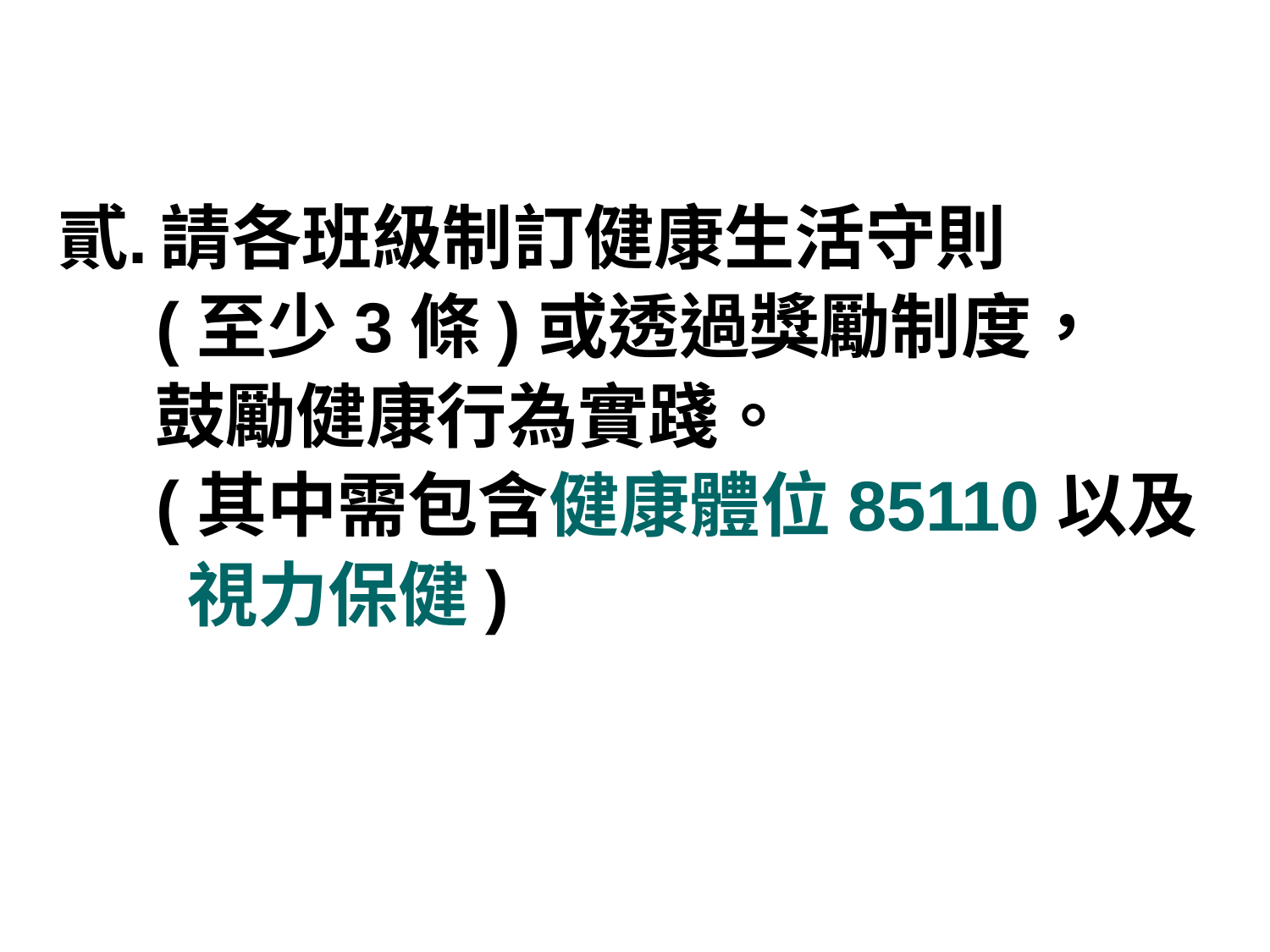

請各班級制訂健康生活守則
     (至少3條)或透過獎勵制度，
     鼓勵健康行為實踐。
     (其中需包含健康體位85110以及
       視力保健)